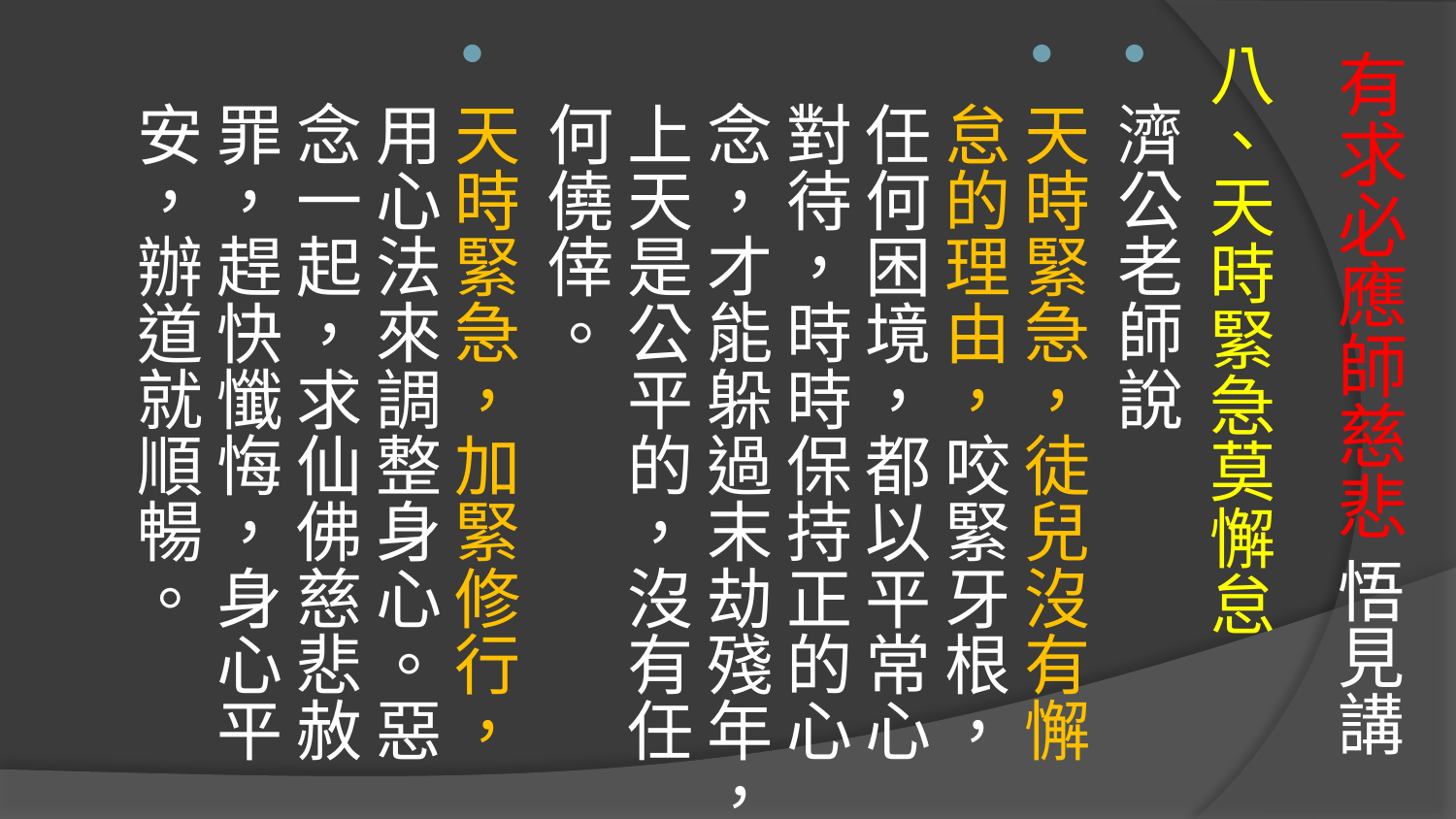

# 有求必應師慈悲 悟見講
八、天時緊急莫懈怠
濟公老師說
天時緊急，徒兒沒有懈怠的理由，咬緊牙根，任何困境，都以平常心對待，時時保持正的心念，才能躲過末劫殘年，上天是公平的，沒有任何僥倖。
天時緊急，加緊修行，用心法來調整身心。惡念一起，求仙佛慈悲赦罪，趕快懺悔，身心平安，辦道就順暢。